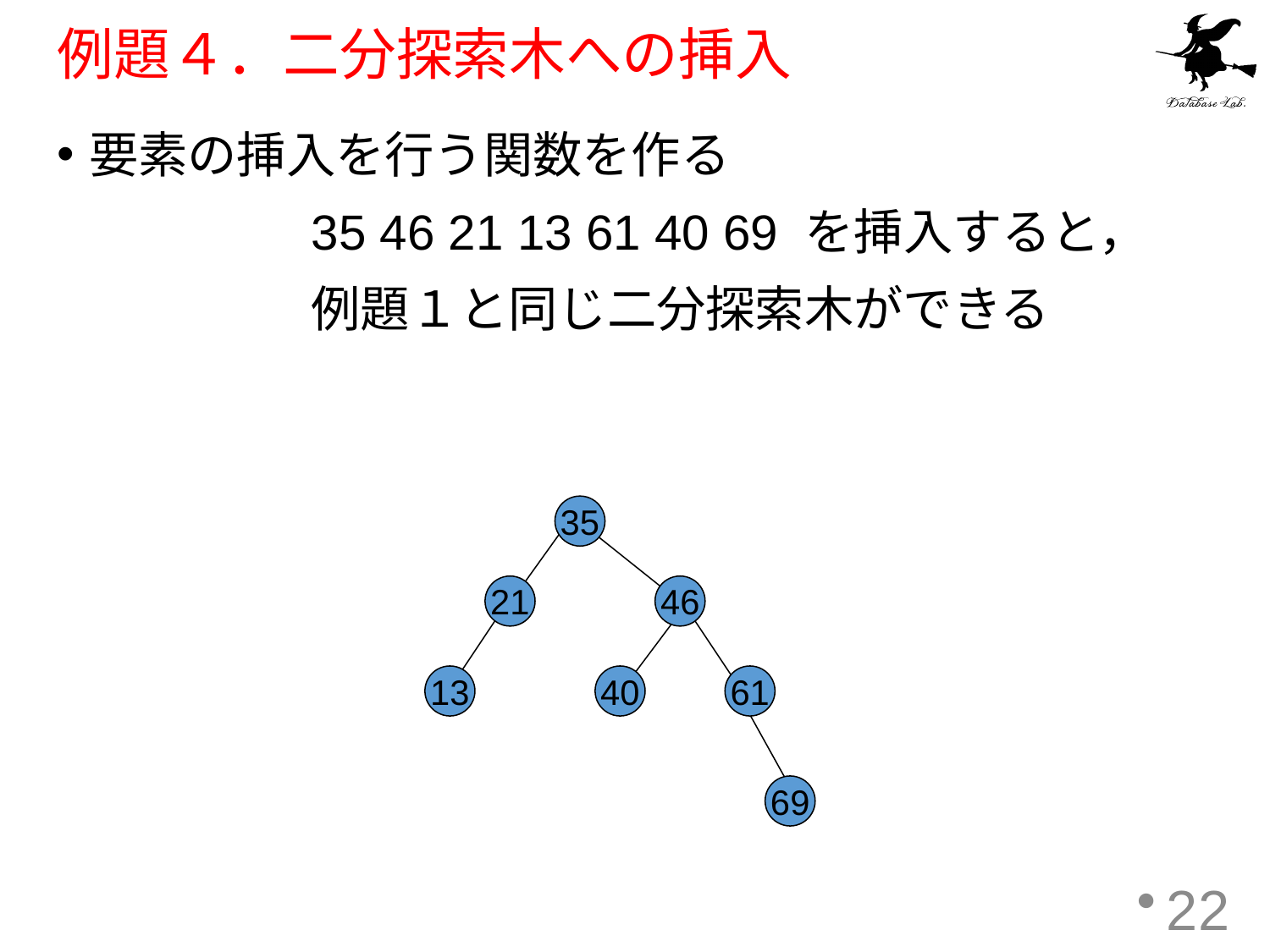

# 例題４．二分探索木への挿入
要素の挿入を行う関数を作る
		35 46 21 13 61 40 69 を挿入すると，
		例題１と同じ二分探索木ができる
35

21
46

13
40
61

69
22